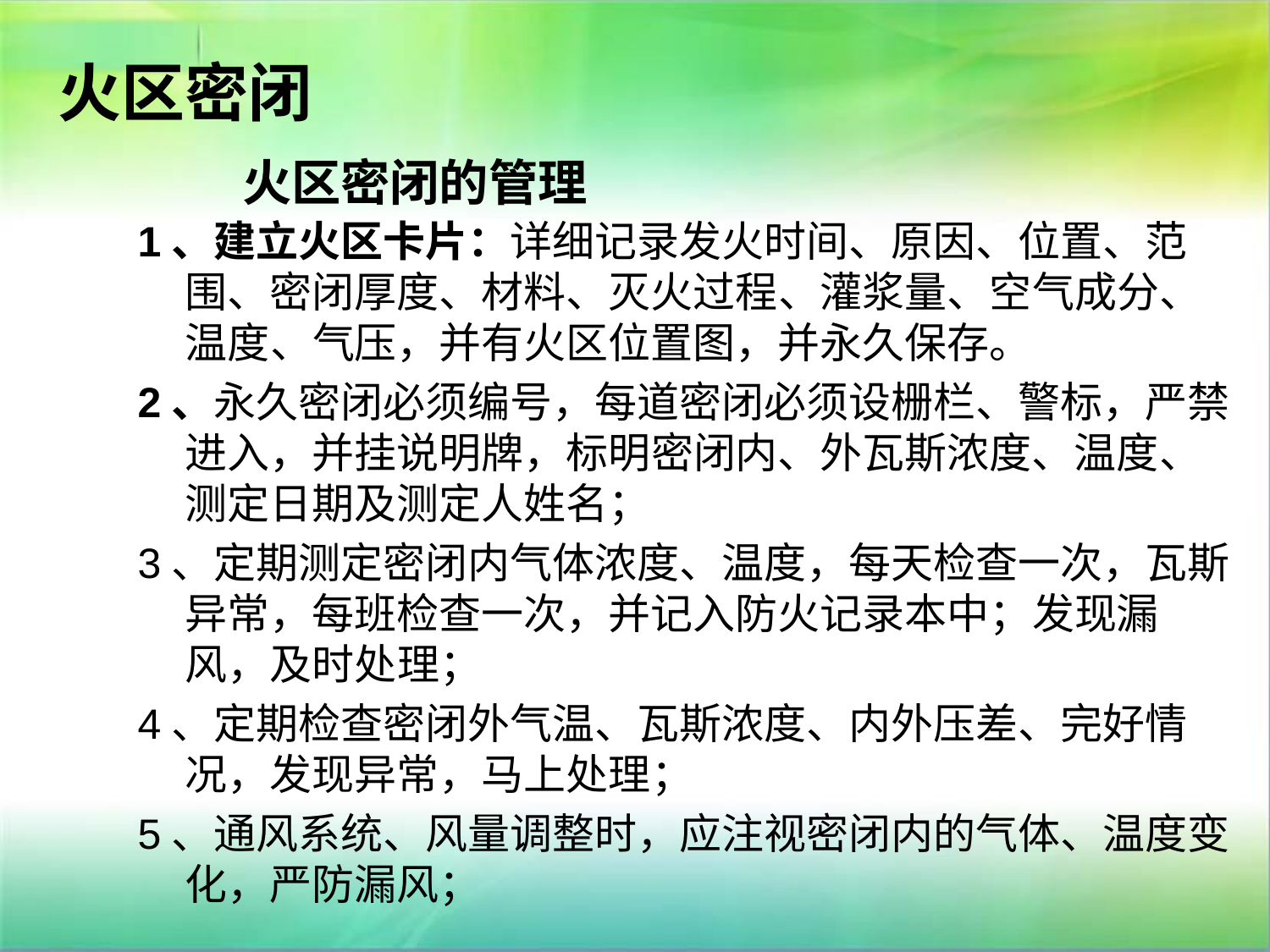

火区密闭
# 火区密闭的管理
1、建立火区卡片：详细记录发火时间、原因、位置、范围、密闭厚度、材料、灭火过程、灌浆量、空气成分、温度、气压，并有火区位置图，并永久保存。
2、永久密闭必须编号，每道密闭必须设栅栏、警标，严禁进入，并挂说明牌，标明密闭内、外瓦斯浓度、温度、测定日期及测定人姓名；
3、定期测定密闭内气体浓度、温度，每天检查一次，瓦斯异常，每班检查一次，并记入防火记录本中；发现漏风，及时处理；
4、定期检查密闭外气温、瓦斯浓度、内外压差、完好情况，发现异常，马上处理；
5、通风系统、风量调整时，应注视密闭内的气体、温度变化，严防漏风；